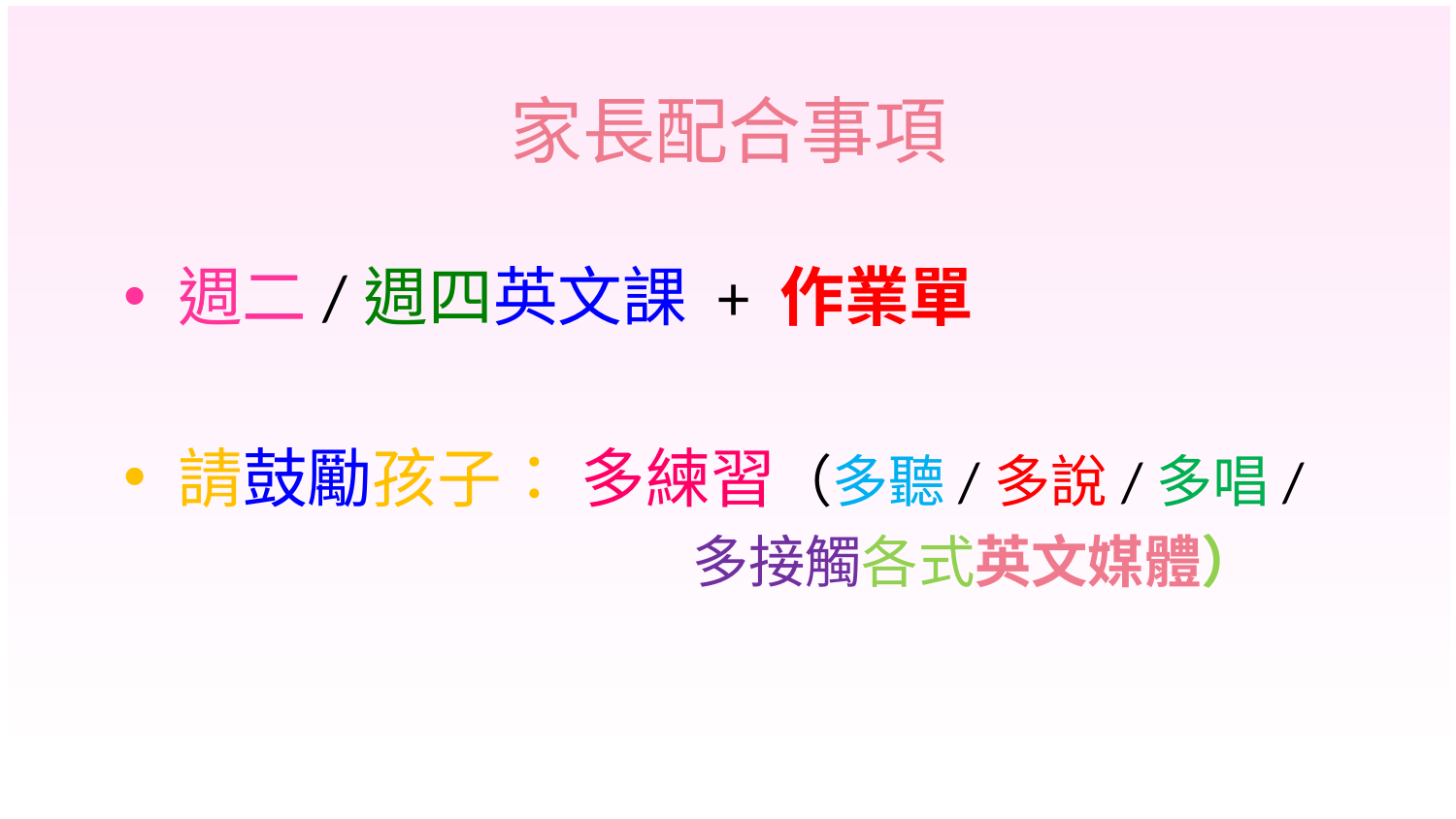

# 家長配合事項
週二/週四英文課 + 作業單

請鼓勵孩子： 多練習（多聽/多說/多唱/
                                            多接觸各式英文媒體）